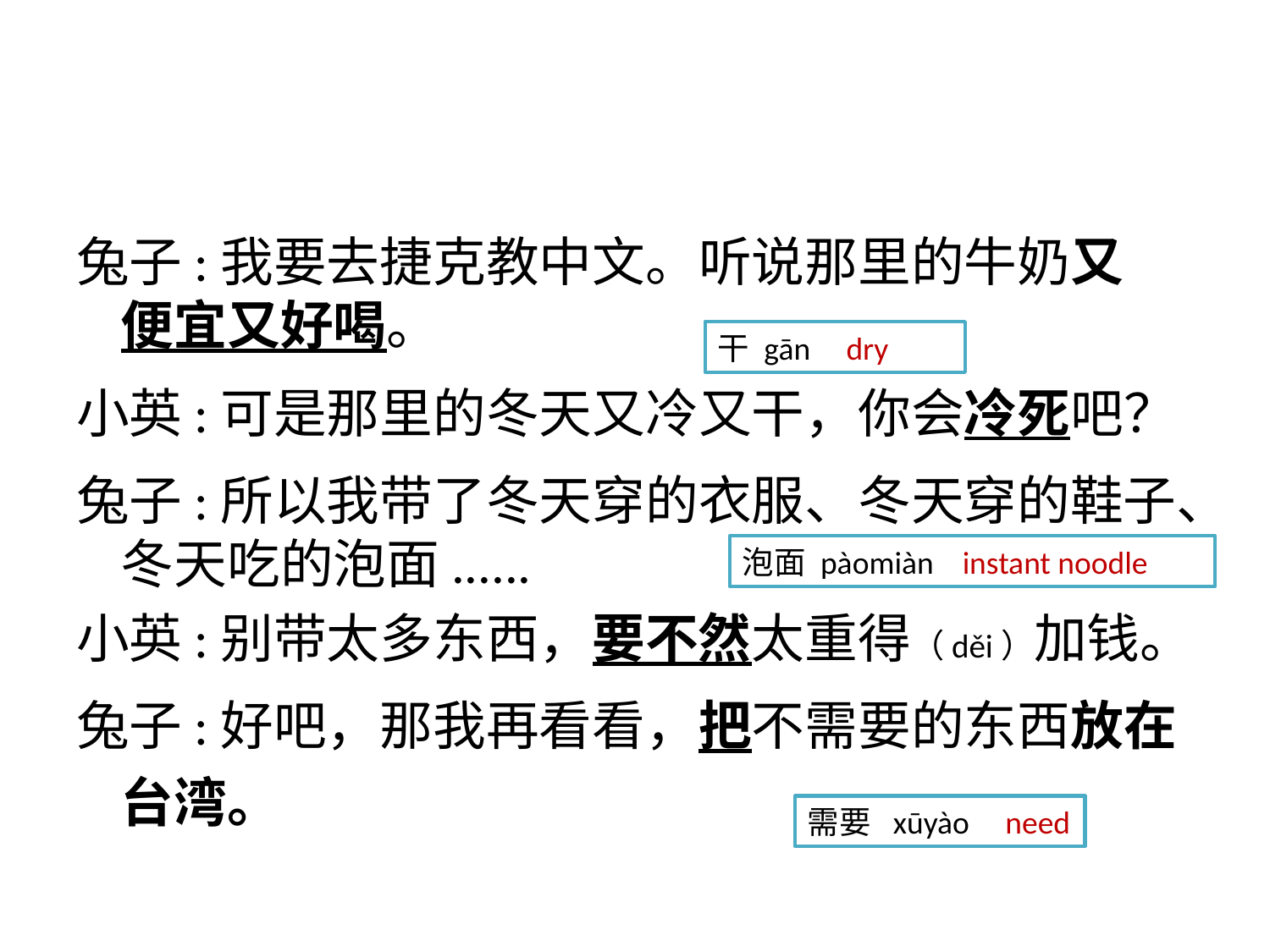

#
兔子:我要去捷克教中文。听说那里的牛奶又便宜又好喝。
小英:可是那里的冬天又冷又干，你会冷死吧？
兔子:所以我带了冬天穿的衣服、冬天穿的鞋子、冬天吃的泡面......
小英:别带太多东西，要不然太重得（děi）加钱。
兔子:好吧，那我再看看，把不需要的东西放在台湾。

干 gān     dry
泡面 pàomiàn    instant noodle
需要  xūyào     need